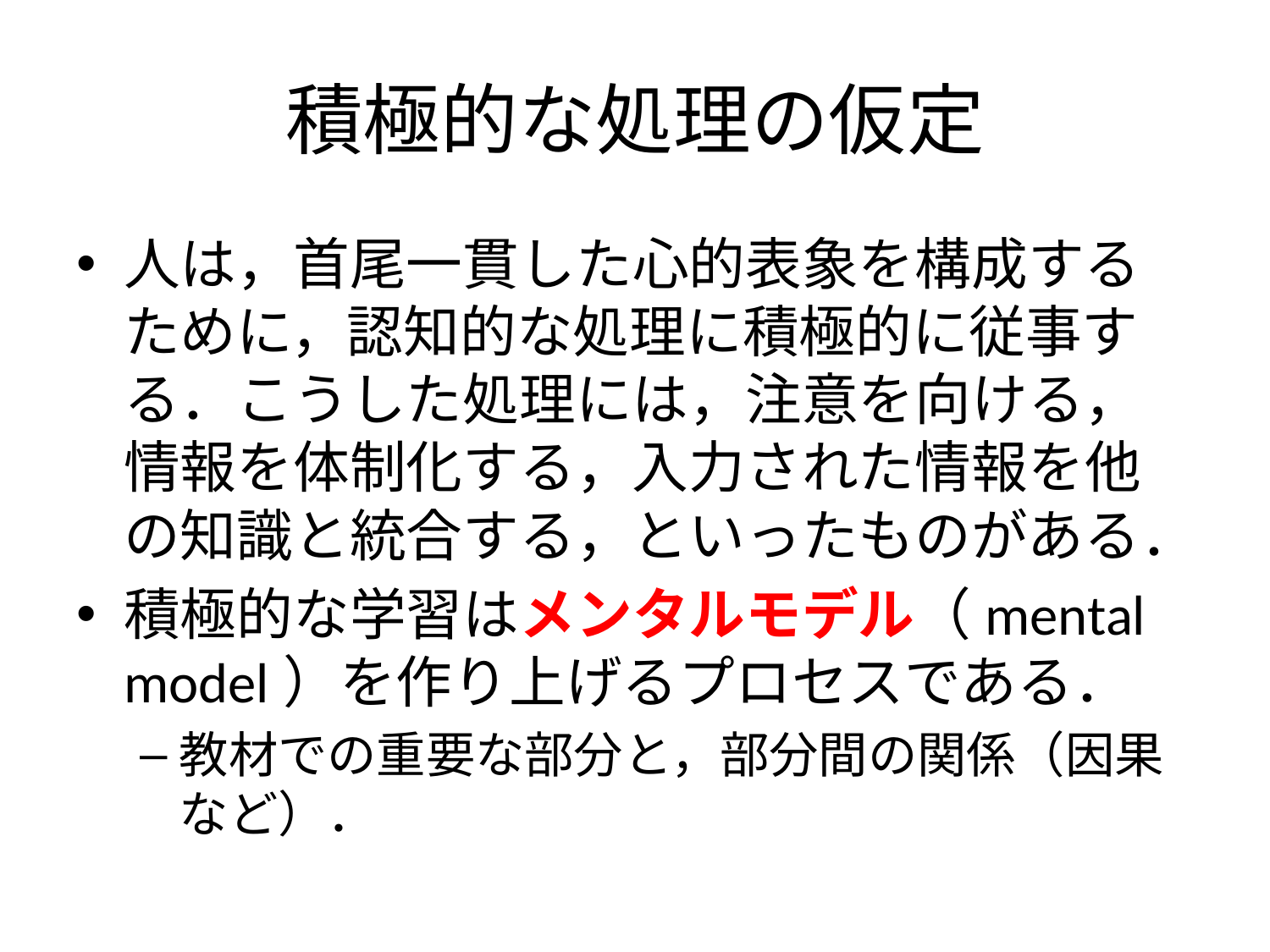

# 積極的な処理の仮定
人は，首尾一貫した心的表象を構成するために，認知的な処理に積極的に従事する．こうした処理には，注意を向ける，情報を体制化する，入力された情報を他の知識と統合する，といったものがある．
積極的な学習はメンタルモデル（mental model）を作り上げるプロセスである．
教材での重要な部分と，部分間の関係（因果など）．